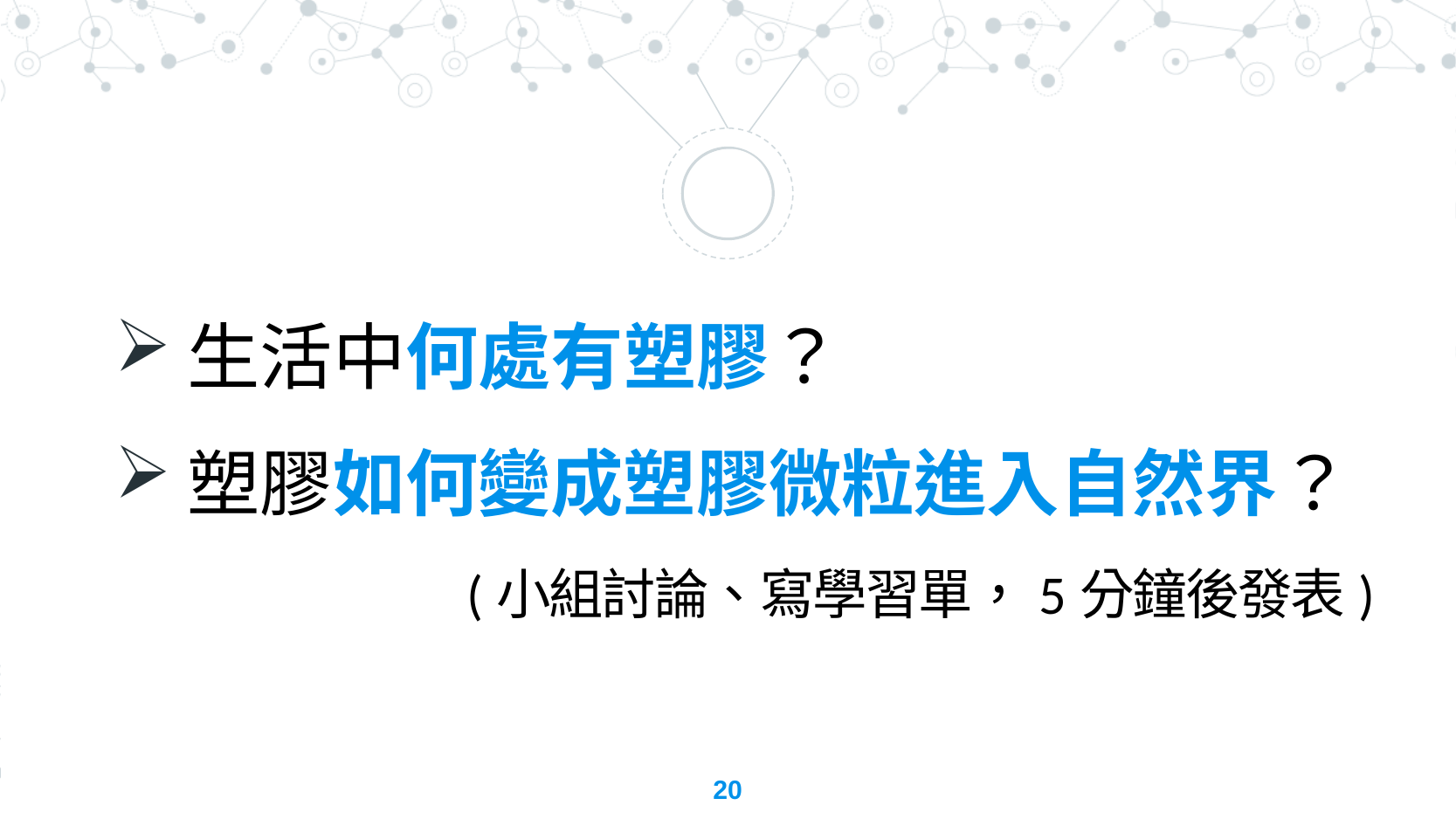

生活中何處有塑膠？
塑膠如何變成塑膠微粒進入自然界？
(小組討論、寫學習單，5分鐘後發表)

20